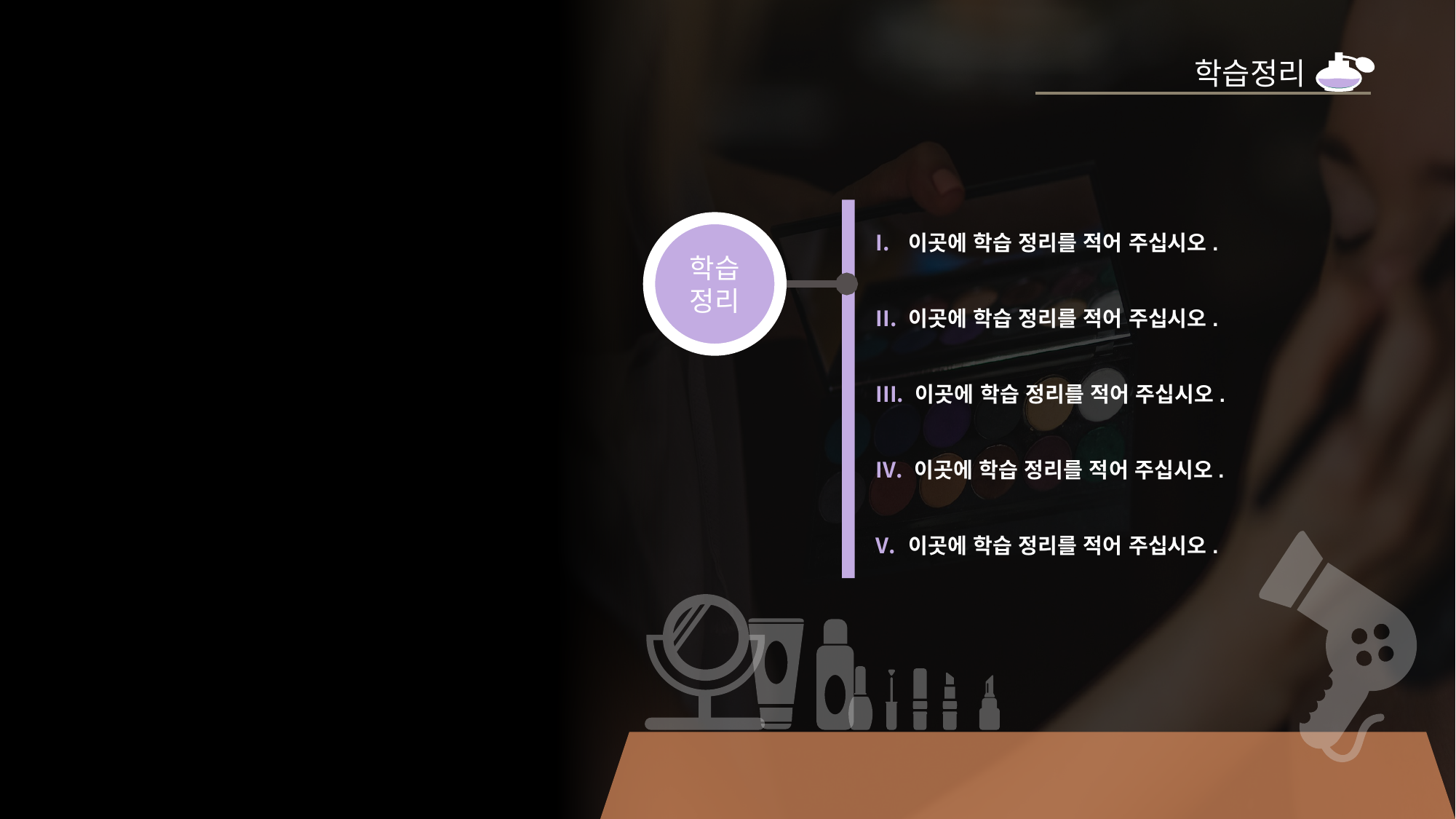

학습정리

 이곳에 학습 정리를 적어 주십시오.
 이곳에 학습 정리를 적어 주십시오.
 이곳에 학습 정리를 적어 주십시오.
 이곳에 학습 정리를 적어 주십시오.
 이곳에 학습 정리를 적어 주십시오.
학습정리